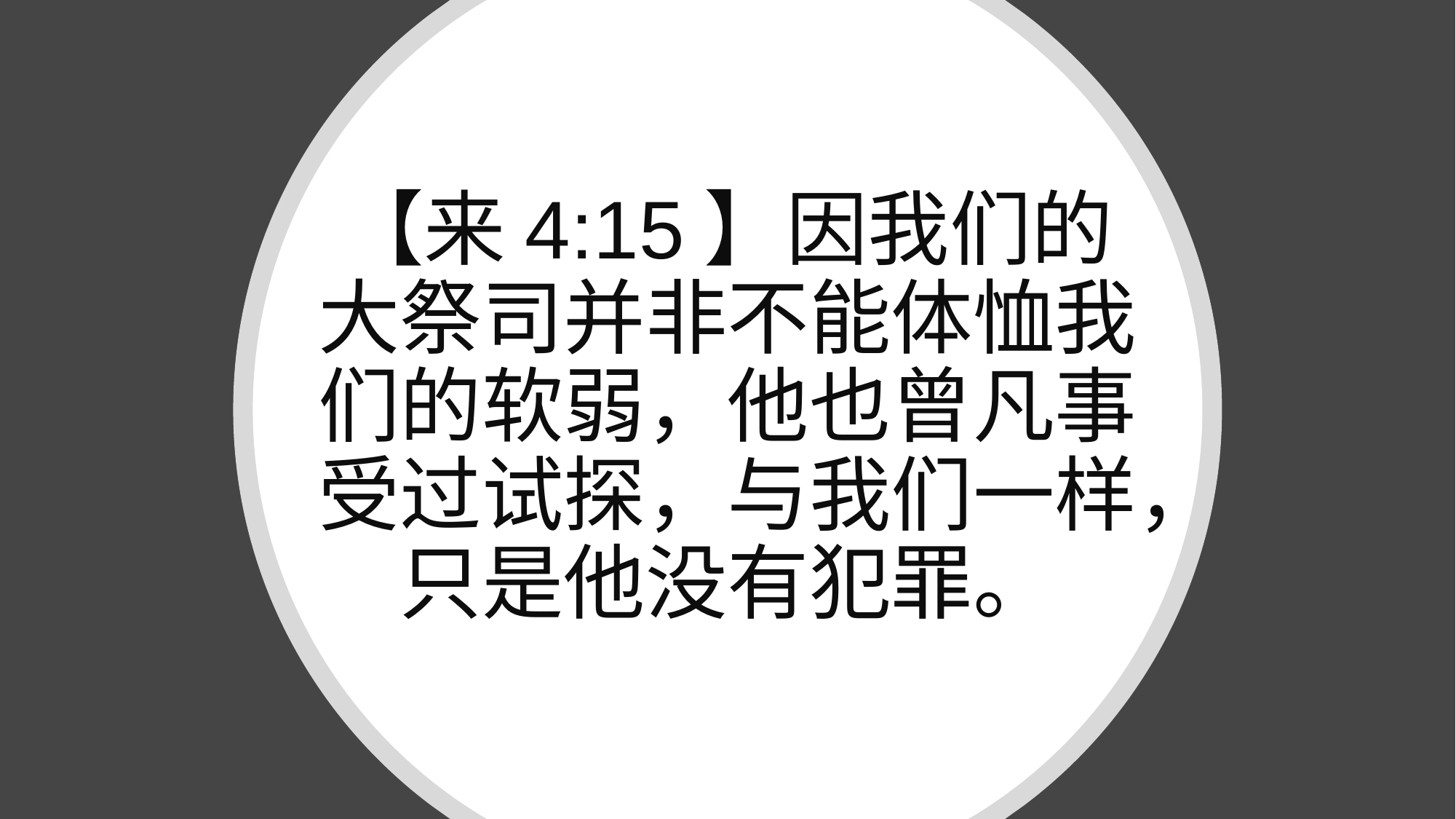

# 【来4:15】因我们的大祭司并非不能体恤我们的软弱，他也曾凡事受过试探，与我们一样，只是他没有犯罪。